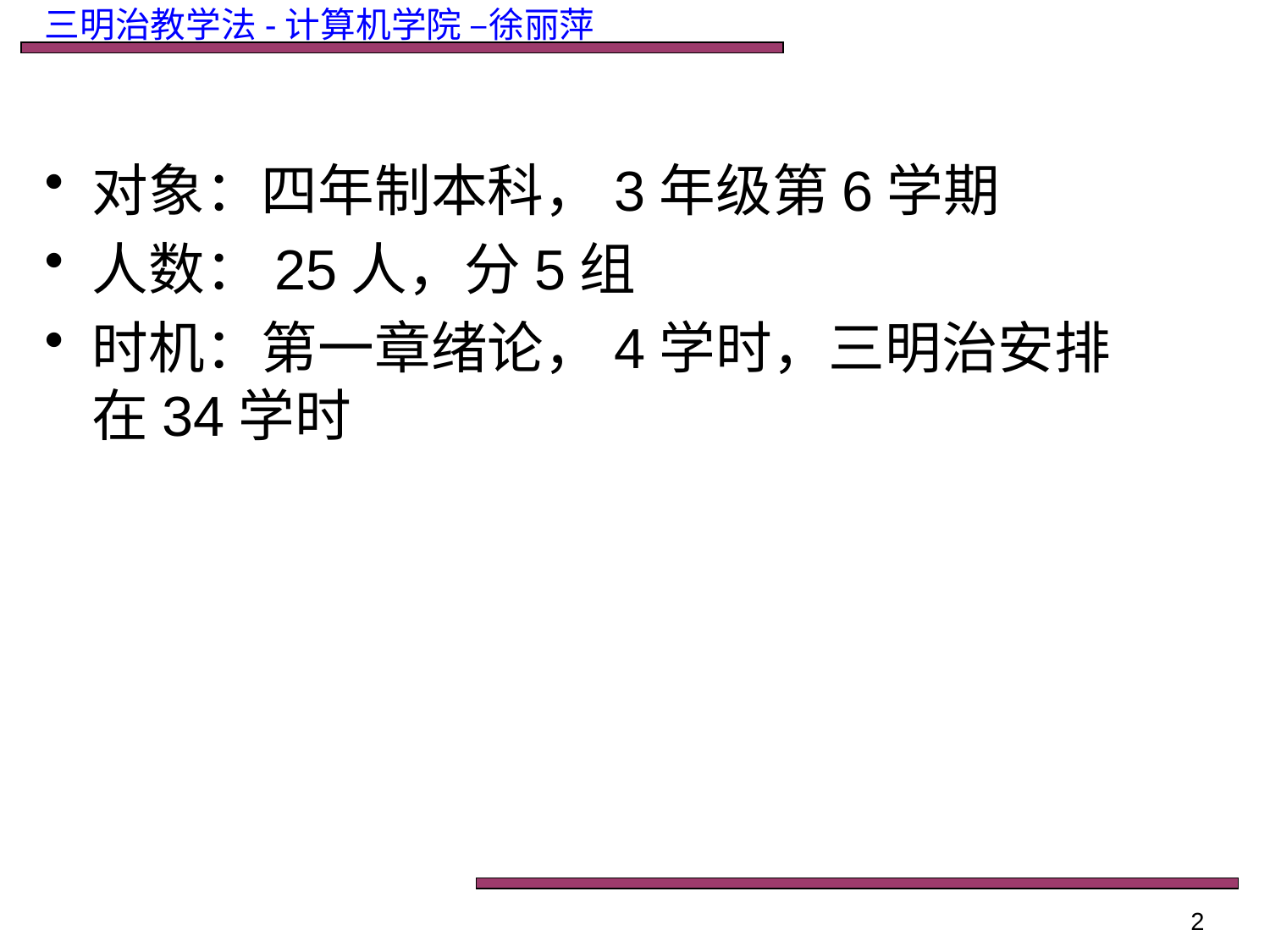

对象：四年制本科，3年级第6学期
人数：25人，分5组
时机：第一章绪论，4学时，三明治安排在34学时

2